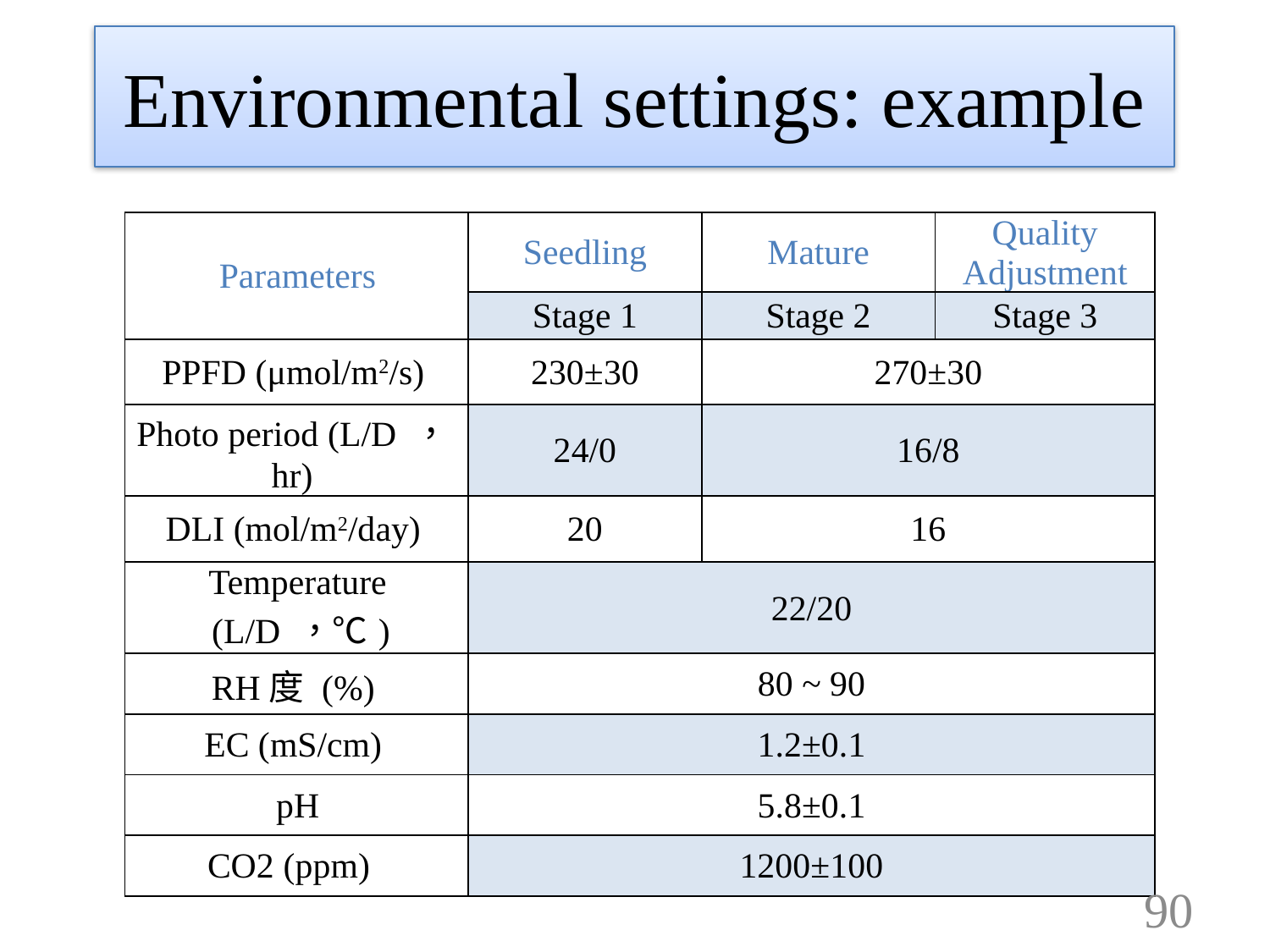

# Environmental settings: example
| Parameters | Seedling | Mature | Quality Adjustment |
| --- | --- | --- | --- |
|  | Stage 1 | Stage 2 | Stage 3 |
| PPFD (μmol/m2/s) | 230±30 | 270±30 |  |
| Photo period (L/D ，hr) | 24/0 | 16/8 |  |
| DLI (mol/m2/day) | 20 | 16 |  |
| Temperature (L/D ，℃) | 22/20 |  |  |
| RH度 (%) | 80 ~ 90 |  |  |
| EC (mS/cm) | 1.2±0.1 |  |  |
| pH | 5.8±0.1 |  |  |
| CO2 (ppm) | 1200±100 |  |  |
90